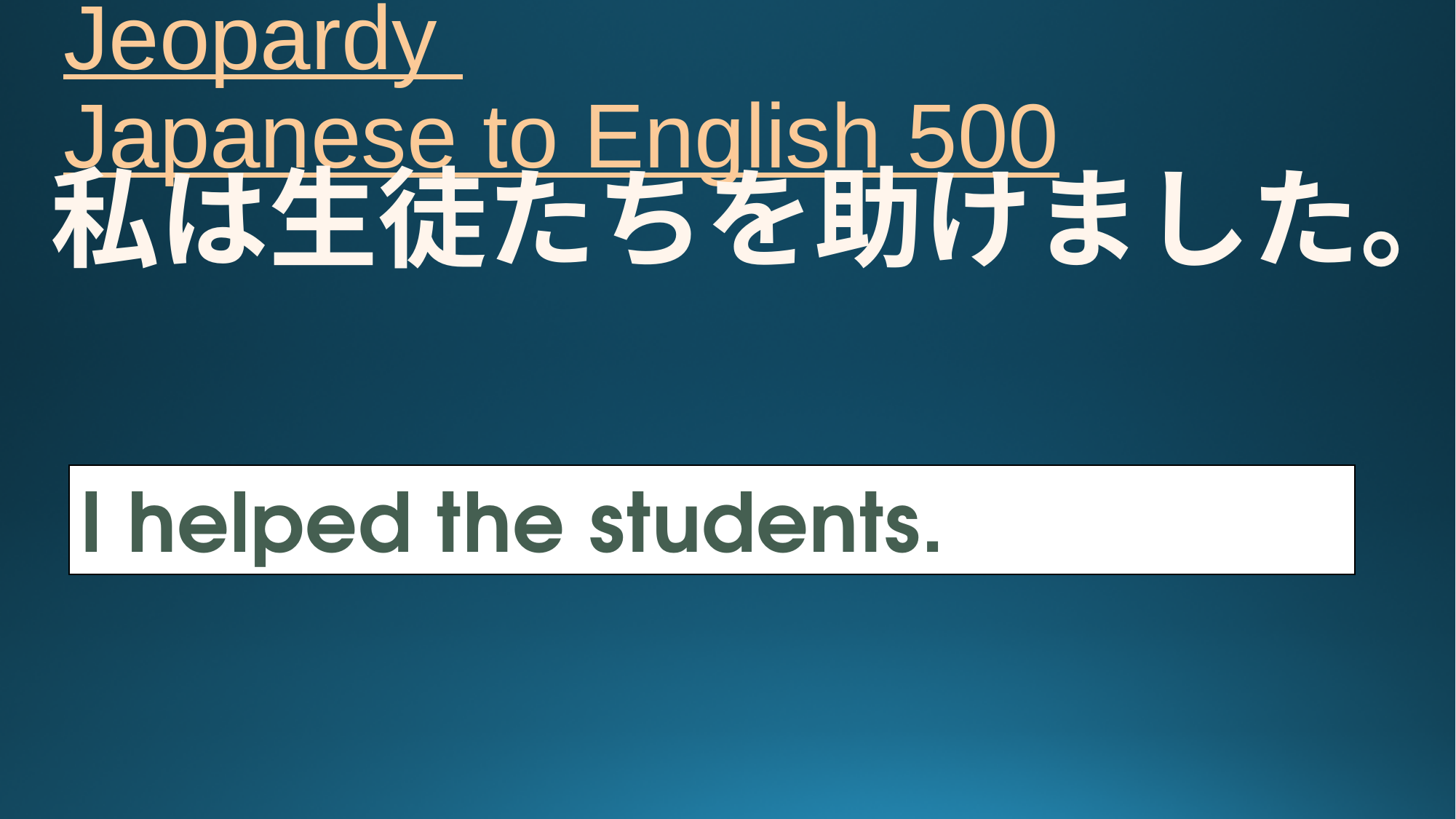

# Jeopardy Japanese to English 500
私は生徒たちを助けました。
I helped the students.